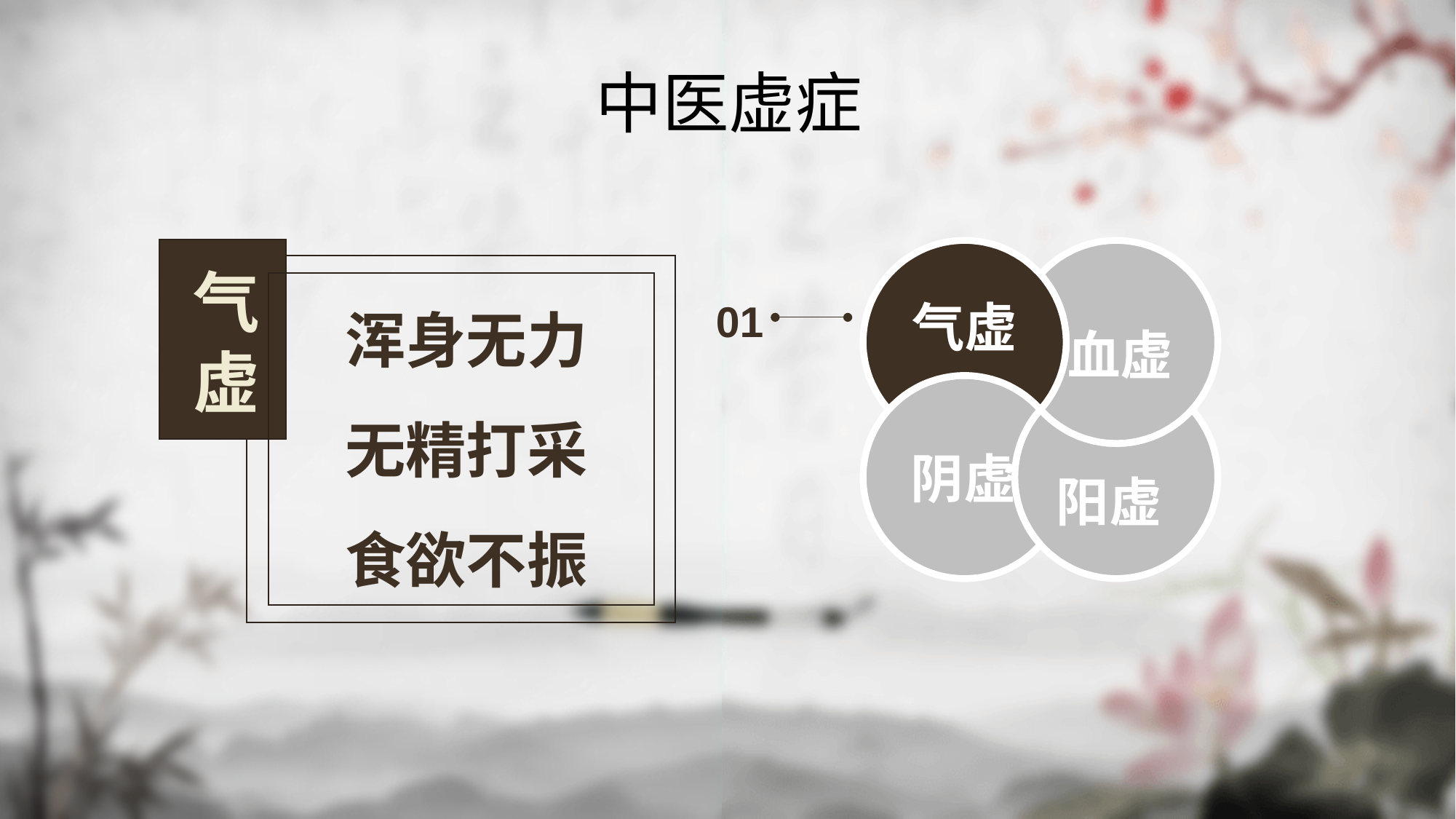

中医虚症

气
虚

浑身无力
无精打采
食欲不振

气虚
01
血虚

阴虚
阳虚